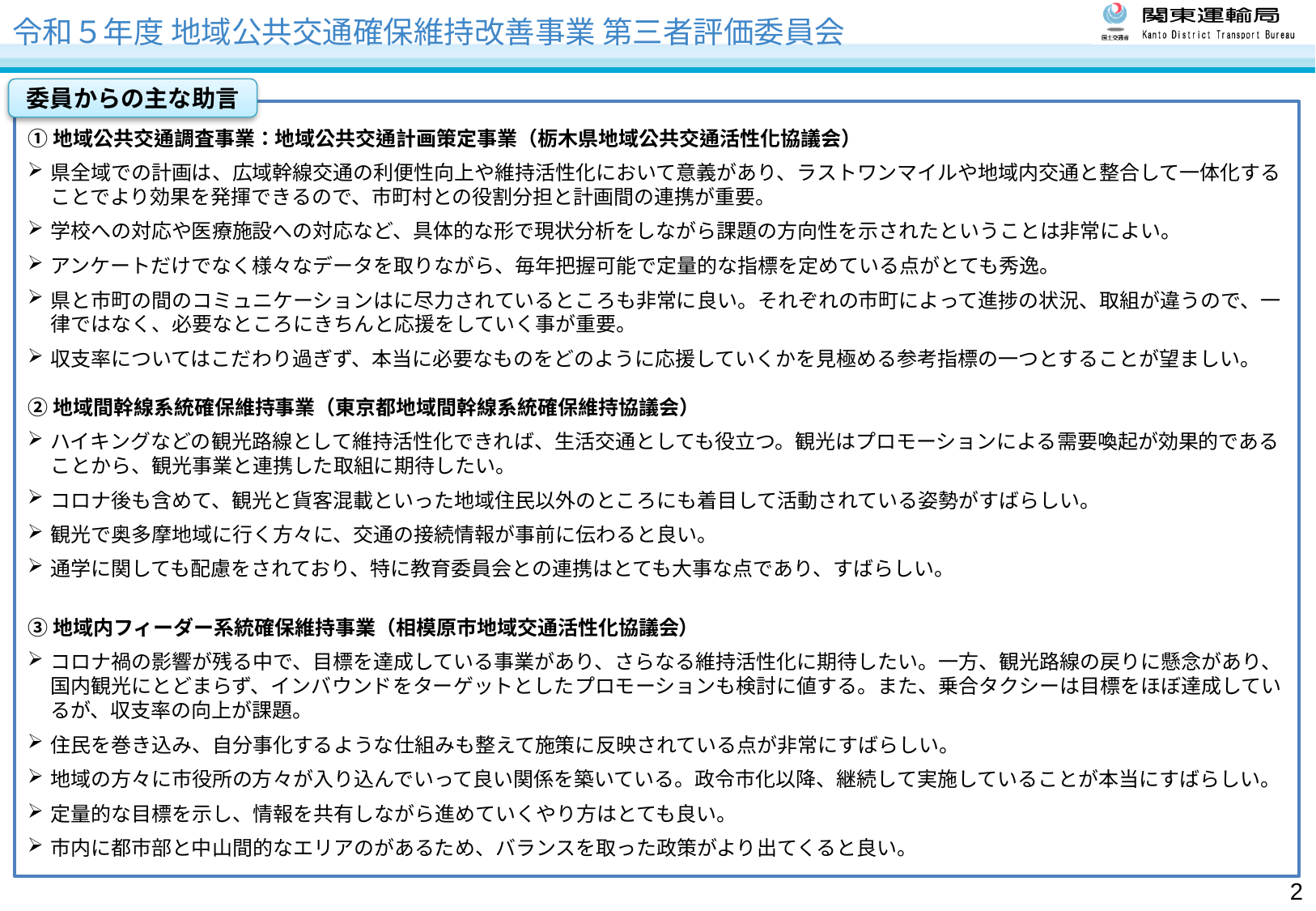

# 令和５年度 地域公共交通確保維持改善事業 第三者評価委員会
委員からの主な助言

①地域公共交通調査事業：地域公共交通計画策定事業（栃木県地域公共交通活性化協議会）
県全域での計画は、広域幹線交通の利便性向上や維持活性化において意義があり、ラストワンマイルや地域内交通と整合して一体化することでより効果を発揮できるので、市町村との役割分担と計画間の連携が重要。
学校への対応や医療施設への対応など、具体的な形で現状分析をしながら課題の方向性を示されたということは非常によい。
アンケートだけでなく様々なデータを取りながら、毎年把握可能で定量的な指標を定めている点がとても秀逸。
県と市町の間のコミュニケーションはに尽力されているところも非常に良い。それぞれの市町によって進捗の状況、取組が違うので、一律ではなく、必要なところにきちんと応援をしていく事が重要。
収支率についてはこだわり過ぎず、本当に必要なものをどのように応援していくかを見極める参考指標の一つとすることが望ましい。

②地域間幹線系統確保維持事業（東京都地域間幹線系統確保維持協議会）
ハイキングなどの観光路線として維持活性化できれば、生活交通としても役立つ。観光はプロモーションによる需要喚起が効果的であることから、観光事業と連携した取組に期待したい。
コロナ後も含めて、観光と貨客混載といった地域住民以外のところにも着目して活動されている姿勢がすばらしい。
観光で奥多摩地域に行く方々に、交通の接続情報が事前に伝わると良い。
通学に関しても配慮をされており、特に教育委員会との連携はとても大事な点であり、すばらしい。

③地域内フィーダー系統確保維持事業（相模原市地域交通活性化協議会）
コロナ禍の影響が残る中で、目標を達成している事業があり、さらなる維持活性化に期待したい。一方、観光路線の戻りに懸念があり、国内観光にとどまらず、インバウンドをターゲットとしたプロモーションも検討に値する。また、乗合タクシーは目標をほぼ達成しているが、収支率の向上が課題。
住民を巻き込み、自分事化するような仕組みも整えて施策に反映されている点が非常にすばらしい。
地域の方々に市役所の方々が入り込んでいって良い関係を築いている。政令市化以降、継続して実施していることが本当にすばらしい。
定量的な目標を示し、情報を共有しながら進めていくやり方はとても良い。
市内に都市部と中山間的なエリアのがあるため、バランスを取った政策がより出てくると良い。
2